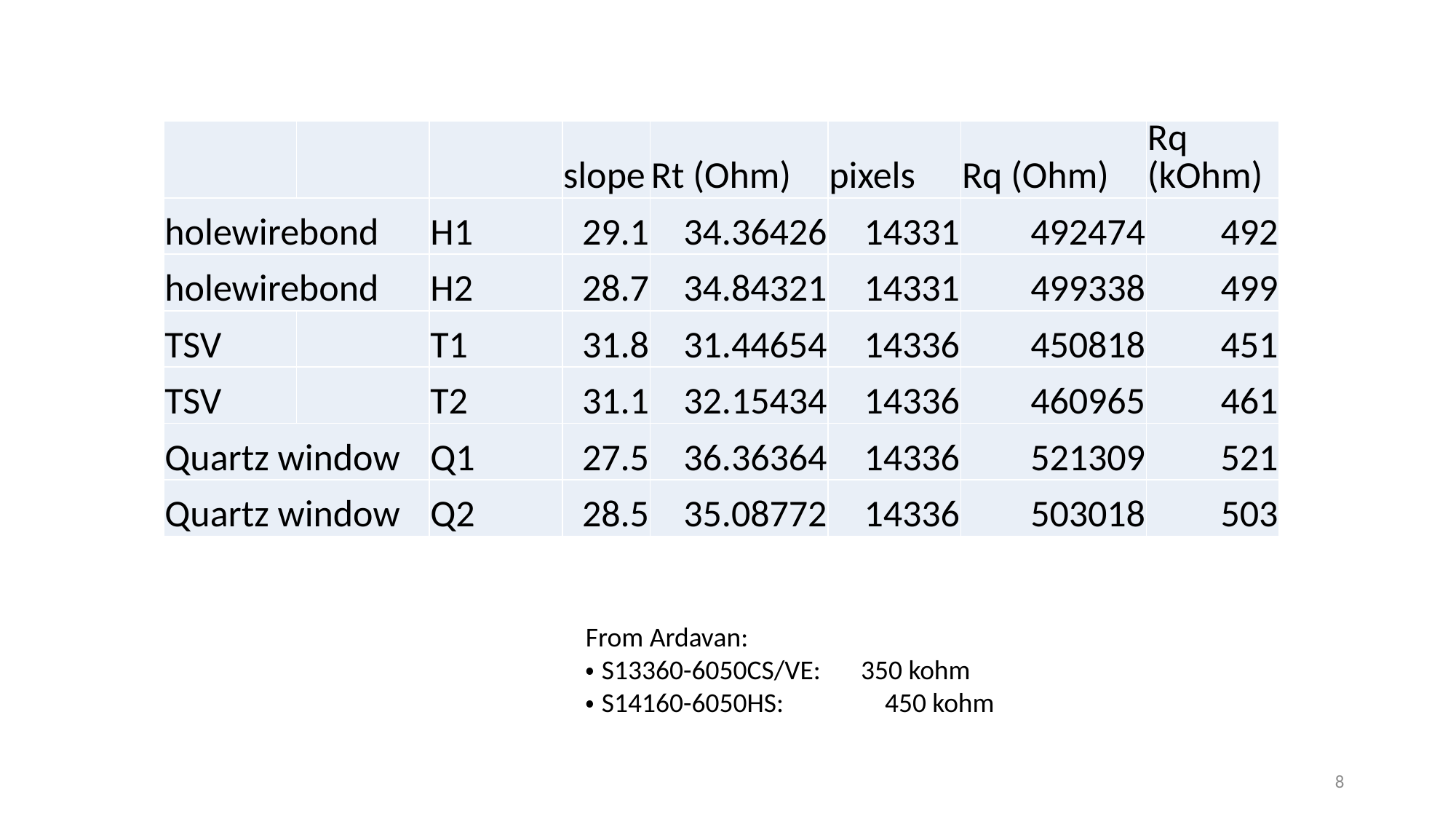

|  |  |  | slope | Rt (Ohm) | pixels | Rq (Ohm) | Rq (kOhm) |
| --- | --- | --- | --- | --- | --- | --- | --- |
| holewirebond |  | H1 | 29.1 | 34.36426 | 14331 | 492474 | 492 |
| holewirebond |  | H2 | 28.7 | 34.84321 | 14331 | 499338 | 499 |
| TSV |  | T1 | 31.8 | 31.44654 | 14336 | 450818 | 451 |
| TSV |  | T2 | 31.1 | 32.15434 | 14336 | 460965 | 461 |
| Quartz window |  | Q1 | 27.5 | 36.36364 | 14336 | 521309 | 521 |
| Quartz window |  | Q2 | 28.5 | 35.08772 | 14336 | 503018 | 503 |
From Ardavan:
・S13360-6050CS/VE:　350 kohm
・S14160-6050HS:　　　 450 kohm
8